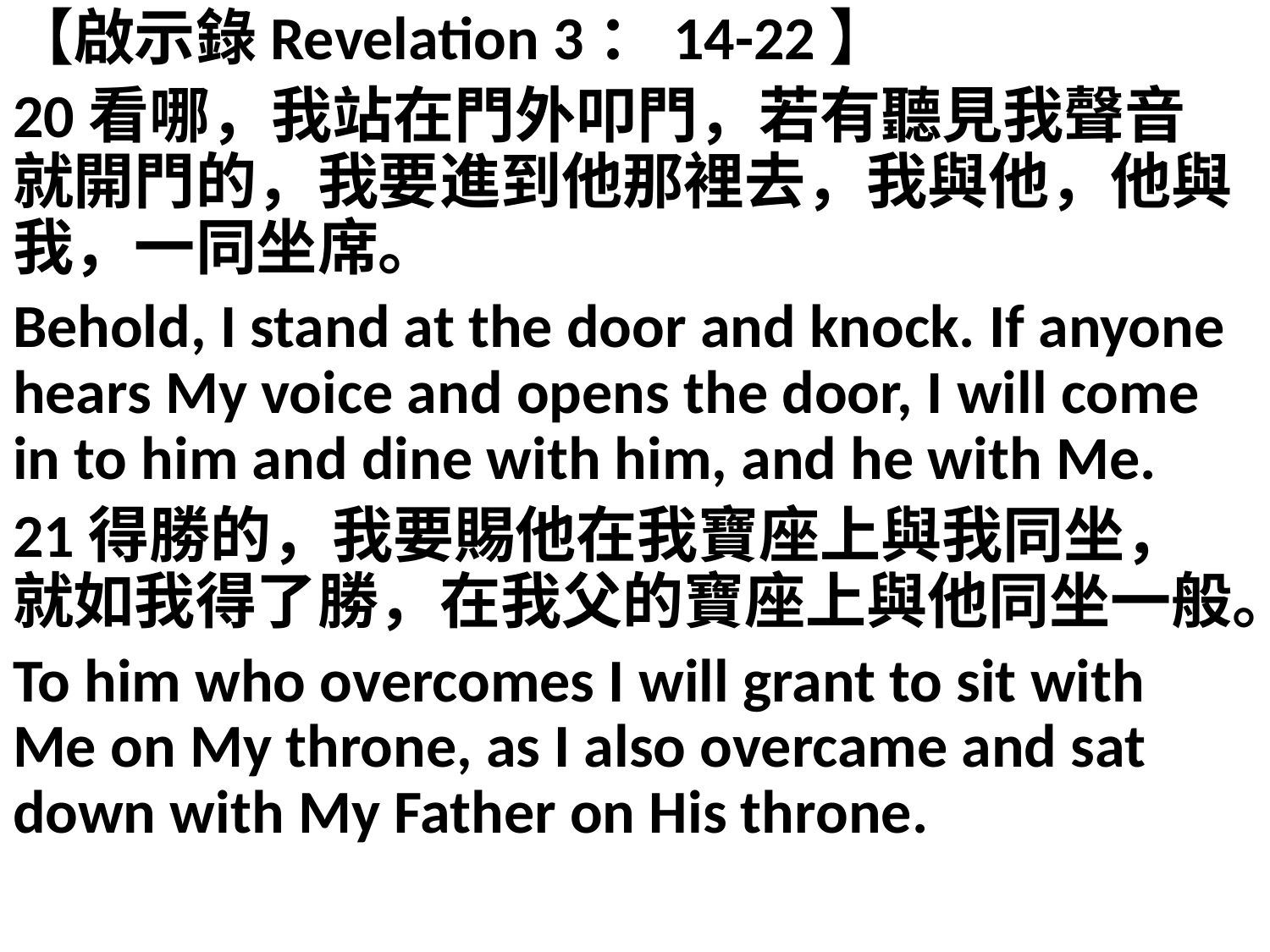

【啟示錄Revelation 3：14-22】
20看哪，我站在門外叩門，若有聽見我聲音就開門的，我要進到他那裡去，我與他，他與我，一同坐席。
Behold, I stand at the door and knock. If anyone hears My voice and opens the door, I will come in to him and dine with him, and he with Me.
21得勝的，我要賜他在我寶座上與我同坐，就如我得了勝，在我父的寶座上與他同坐一般。
To him who overcomes I will grant to sit with Me on My throne, as I also overcame and sat down with My Father on His throne.